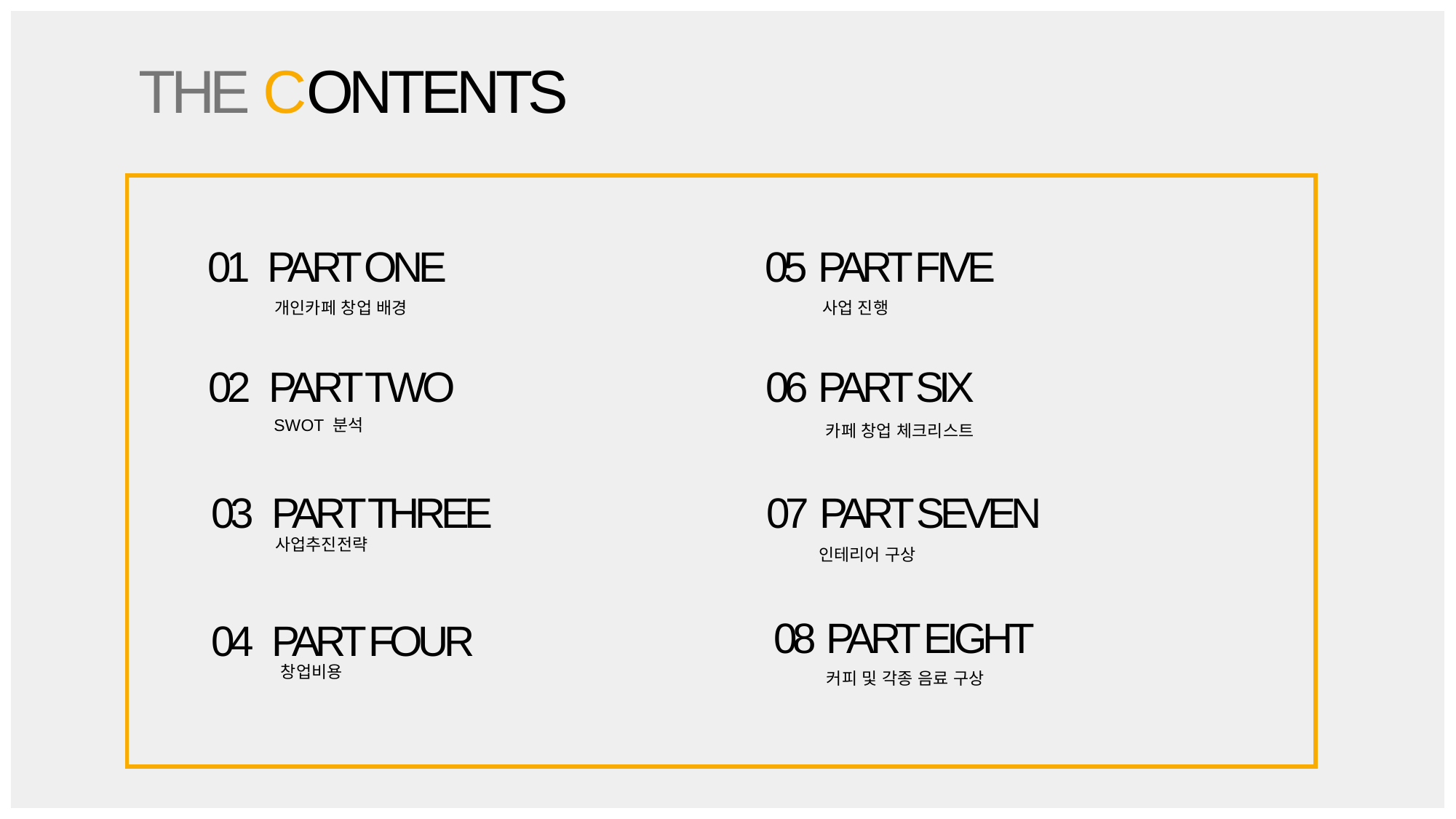

THE CONTENTS

05  PART FIVE

01   PART ONE
개인카페 창업 배경
사업 진행
02   PART TWO

06  PART SIX

 SWOT 분석
카페 창업 체크리스트
07  PART SEVEN

03   PART THREE
사업추진전략
인테리어 구상
08  PART EIGHT

04   PART FOUR
 창업비용
커피 및 각종 음료 구상